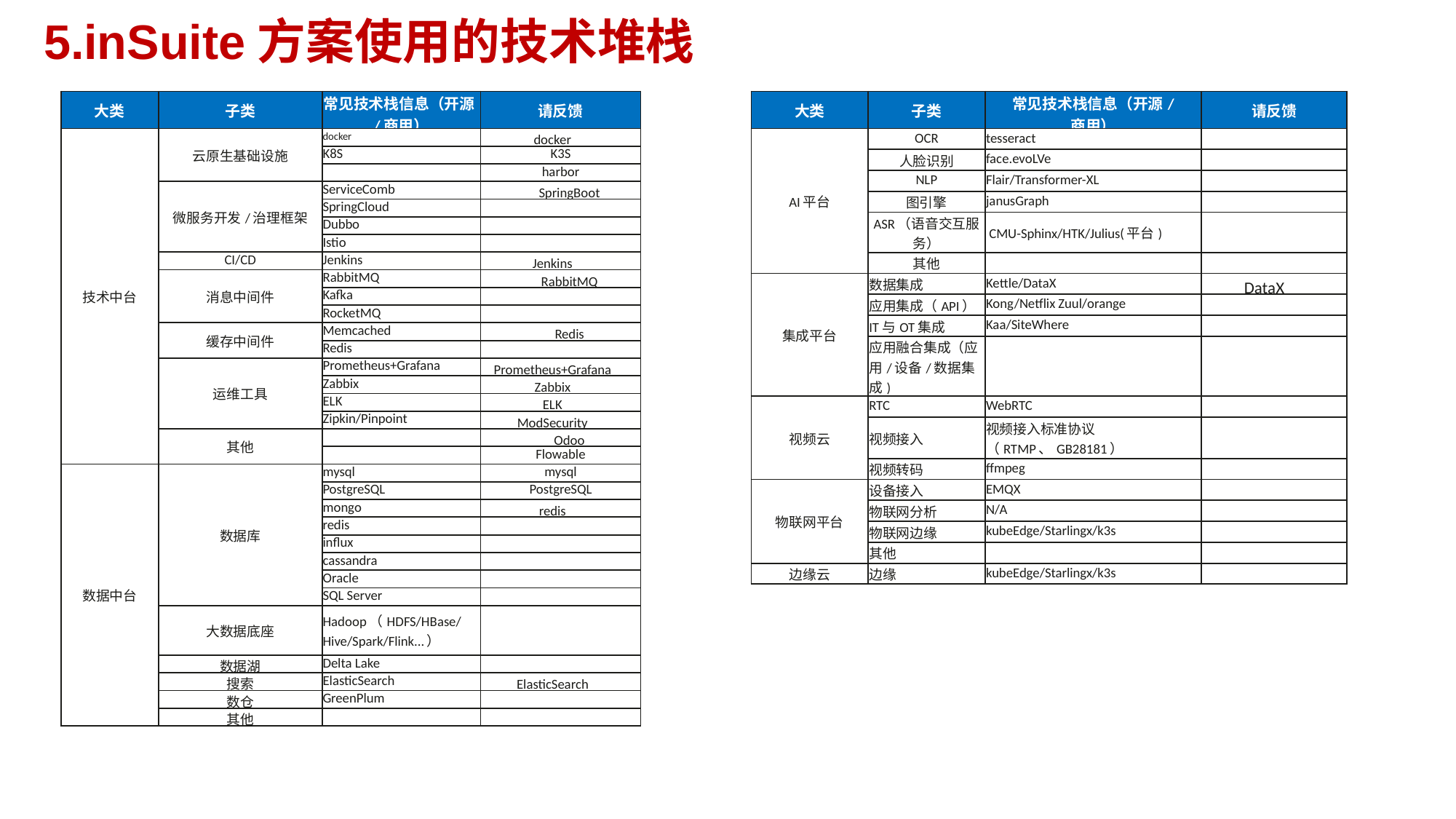

5.inSuite方案使用的技术堆栈
| 大类 | 子类 | 常见技术栈信息（开源/商用） | 请反馈 |
| --- | --- | --- | --- |
| 技术中台 | 云原生基础设施 | docker | docker |
|  |  | K8S | K3S |
|  |  |  | harbor |
|  | 微服务开发/治理框架 | ServiceComb | SpringBoot |
|  |  | SpringCloud |  |
|  |  | Dubbo |  |
|  |  | Istio |  |
|  | CI/CD | Jenkins | Jenkins |
|  | 消息中间件 | RabbitMQ | RabbitMQ |
|  |  | Kafka |  |
|  |  | RocketMQ |  |
|  | 缓存中间件 | Memcached | Redis |
|  |  | Redis |  |
|  | 运维工具 | Prometheus+Grafana | Prometheus+Grafana |
|  |  | Zabbix | Zabbix |
|  |  | ELK | ELK |
|  |  | Zipkin/Pinpoint | ModSecurity |
|  | 其他 |  | Odoo |
|  |  |  | Flowable |
| 数据中台 | 数据库 | mysql | mysql |
|  |  | PostgreSQL | PostgreSQL |
|  |  | mongo | redis |
|  |  | redis |  |
|  |  | influx |  |
|  |  | cassandra |  |
|  |  | Oracle |  |
|  |  | SQL Server |  |
|  | 大数据底座 | Hadoop（HDFS/HBase/Hive/Spark/Flink...） |  |
|  | 数据湖 | Delta Lake |  |
|  | 搜索 | ElasticSearch | ElasticSearch |
|  | 数仓 | GreenPlum |  |
|  | 其他 |  |  |
| 大类 | 子类 | 常见技术栈信息（开源/ 商用） | 请反馈 |
| --- | --- | --- | --- |
| AI平台 | OCR | tesseract |  |
|  | 人脸识别 | face.evoLVe |  |
|  | NLP | Flair/Transformer-XL |  |
|  | 图引擎 | janusGraph |  |
|  | ASR（语音交互服务） | CMU-Sphinx/HTK/Julius(平台) |  |
|  | 其他 |  |  |
| 集成平台 | 数据集成 | Kettle/DataX | DataX |
|  | 应用集成（API） | Kong/Netflix Zuul/orange |  |
|  | IT与OT集成 | Kaa/SiteWhere |  |
|  | 应用融合集成（应用/设备/数据集成) |  |  |
| 视频云 | RTC | WebRTC |  |
|  | 视频接入 | 视频接入标准协议（RTMP、GB28181） |  |
|  | 视频转码 | ffmpeg |  |
| 物联网平台 | 设备接入 | EMQX |  |
|  | 物联网分析 | N/A |  |
|  | 物联网边缘 | kubeEdge/Starlingx/k3s |  |
|  | 其他 |  |  |
| 边缘云 | 边缘 | kubeEdge/Starlingx/k3s |  |